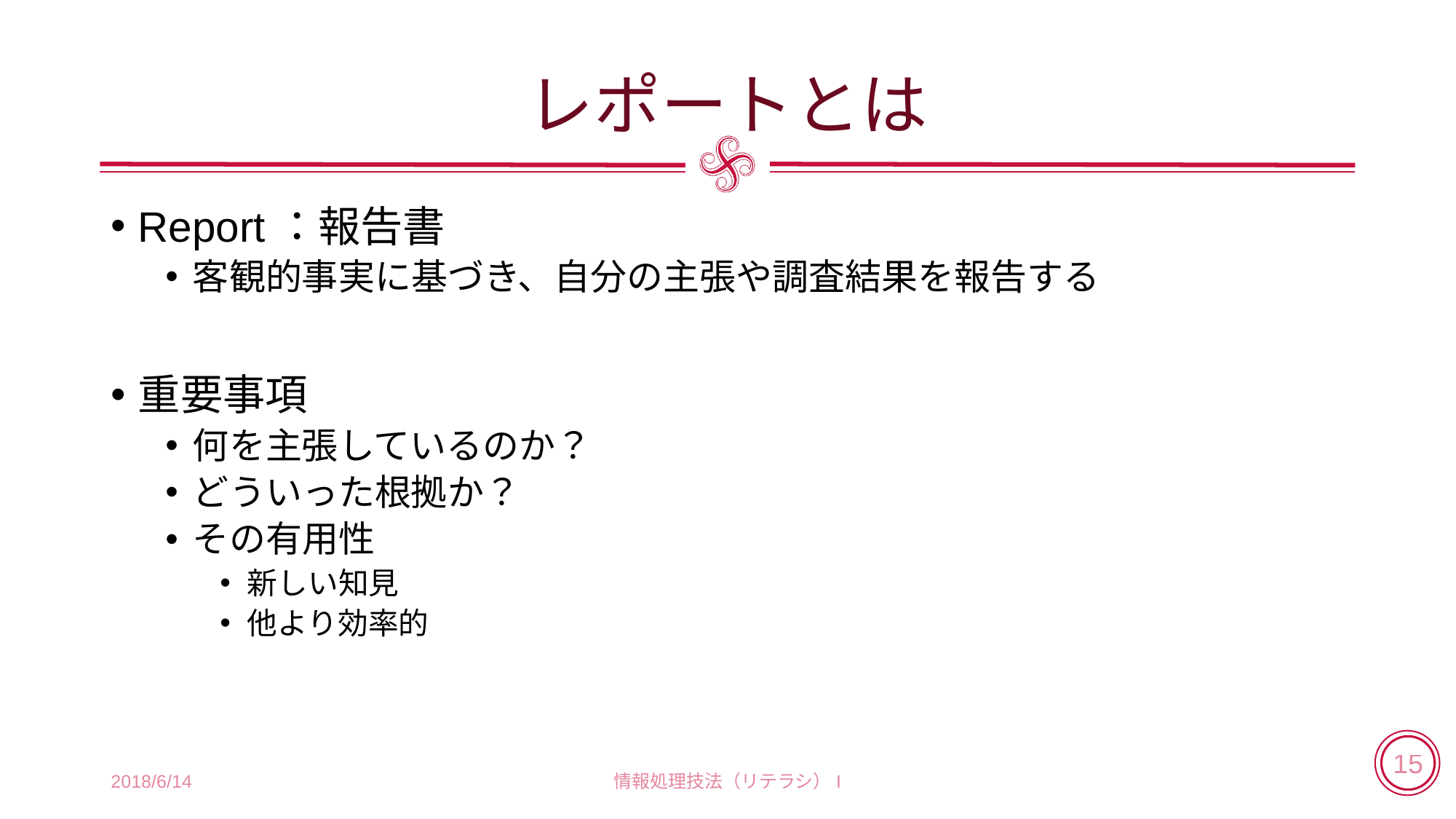

# レポートとは
Report：報告書
客観的事実に基づき、自分の主張や調査結果を報告する

重要事項
何を主張しているのか？
どういった根拠か？
その有用性
新しい知見
他より効率的

2018/6/14
情報処理技法（リテラシ）I